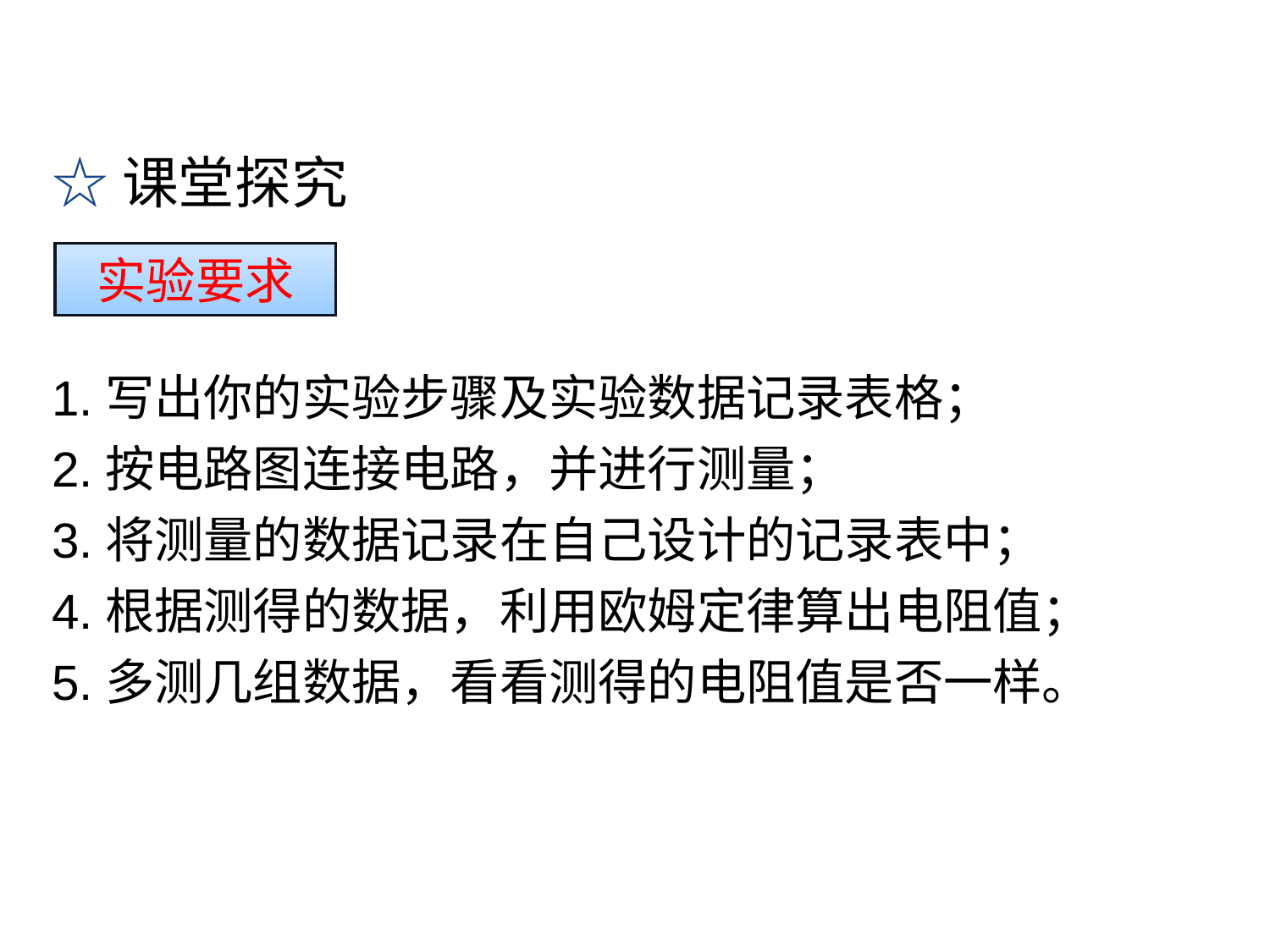

☆课堂探究
实验要求
1.写出你的实验步骤及实验数据记录表格；
2.按电路图连接电路，并进行测量；
3.将测量的数据记录在自己设计的记录表中；
4.根据测得的数据，利用欧姆定律算出电阻值；
5.多测几组数据，看看测得的电阻值是否一样。